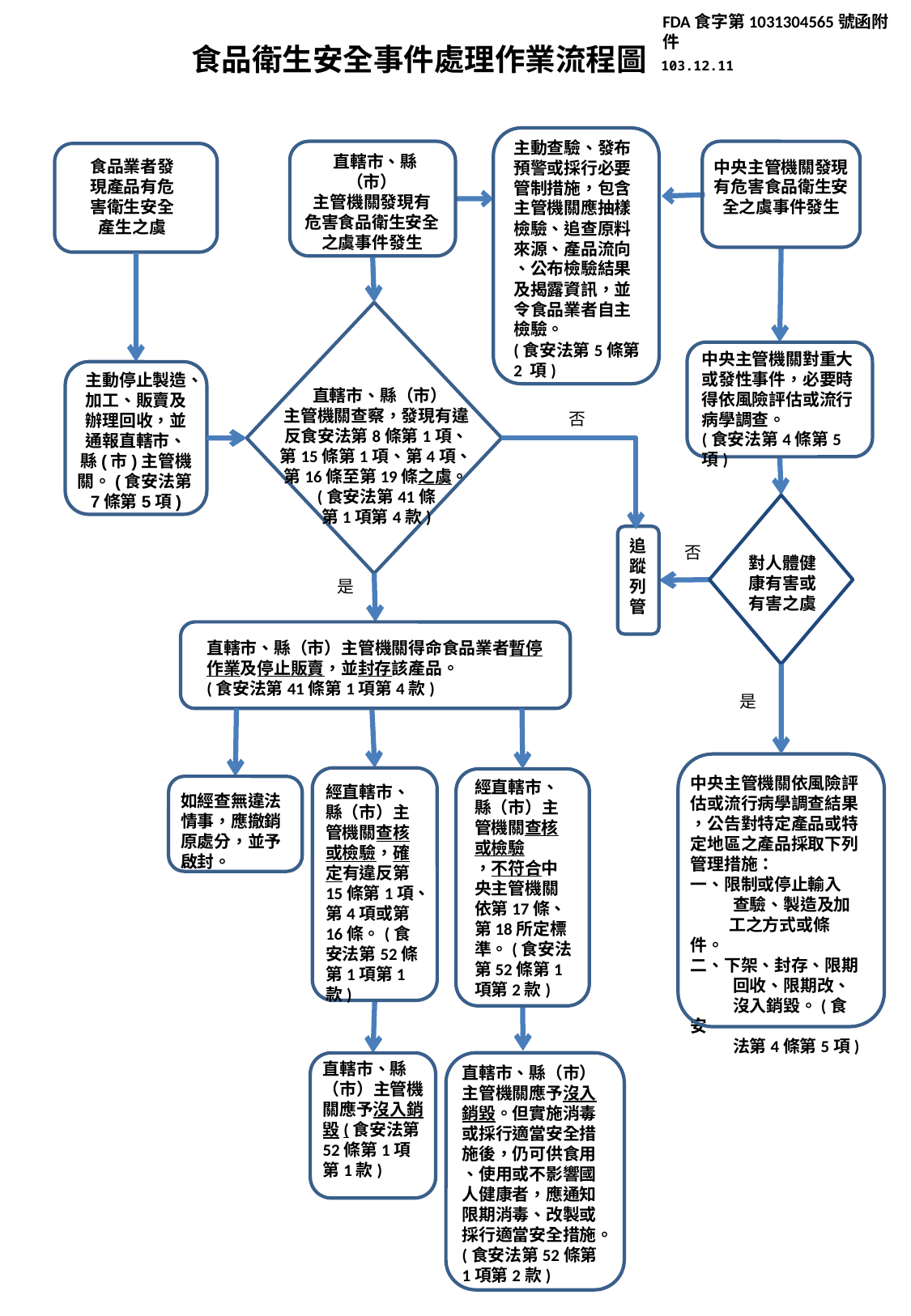

FDA食字第1031304565號函附件

     食品衛生安全事件處理作業流程圖 103.12.11

主動查驗、發布預警或採行必要管制措施，包含主管機關應抽樣檢驗、追查原料來源、產品流向
、公布檢驗結果及揭露資訊，並令食品業者自主檢驗。
(食安法第5條第2 項)

 直轄市、縣（市）
主管機關發現有
危害食品衛生安全
之虞事件發生

中央主管機關發現有危害食品衛生安全之虞事件發生

食品業者發現產品有危害衛生安全產生之虞

 直轄市、縣（市）
主管機關查察，發現有違
反食安法第8條第1項、
第15條第1項、第4項、
第16條至第19條之虞。
(食安法第41條
第1項第4款)

中央主管機關對重大或發性事件，必要時得依風險評估或流行病學調查。
(食安法第4條第5項)

主動停止製造、加工、販賣及辦理回收，並通報直轄市、縣(市)主管機關。(食安法第7條第5項)
否

對人體健康有害或有害之虞

追蹤列管
否
是

直轄市、縣（市）主管機關得命食品業者暫停作業及停止販賣，並封存該產品。
(食安法第41條第1項第4款)
是

中央主管機關依風險評估或流行病學調查結果
，公告對特定產品或特定地區之產品採取下列管理措施：
一、限制或停止輸入
          查驗、製造及加
         工之方式或條件。
二、下架、封存、限期
          回收、限期改、
          沒入銷毀。(食安
          法第4條第5項)

經直轄市、縣（市）主管機關查核或檢驗，確定有違反第15條第1項、第4項或第16條。(食安法第52條第1項第1款)

經直轄市、縣（市）主管機關查核或檢驗
，不符合中央主管機關依第17條、第18所定標準。(食安法第52條第1項第2款)

如經查無違法
情事，應撤銷
原處分，並予
啟封。
直轄市、縣（市）主管機關應予沒入銷毀(食安法第52條第1項第1款)

直轄市、縣（市）主管機關應予沒入銷毀。但實施消毒或採行適當安全措施後，仍可供食用
、使用或不影響國人健康者，應通知限期消毒、改製或採行適當安全措施。(食安法第52條第1項第2款)